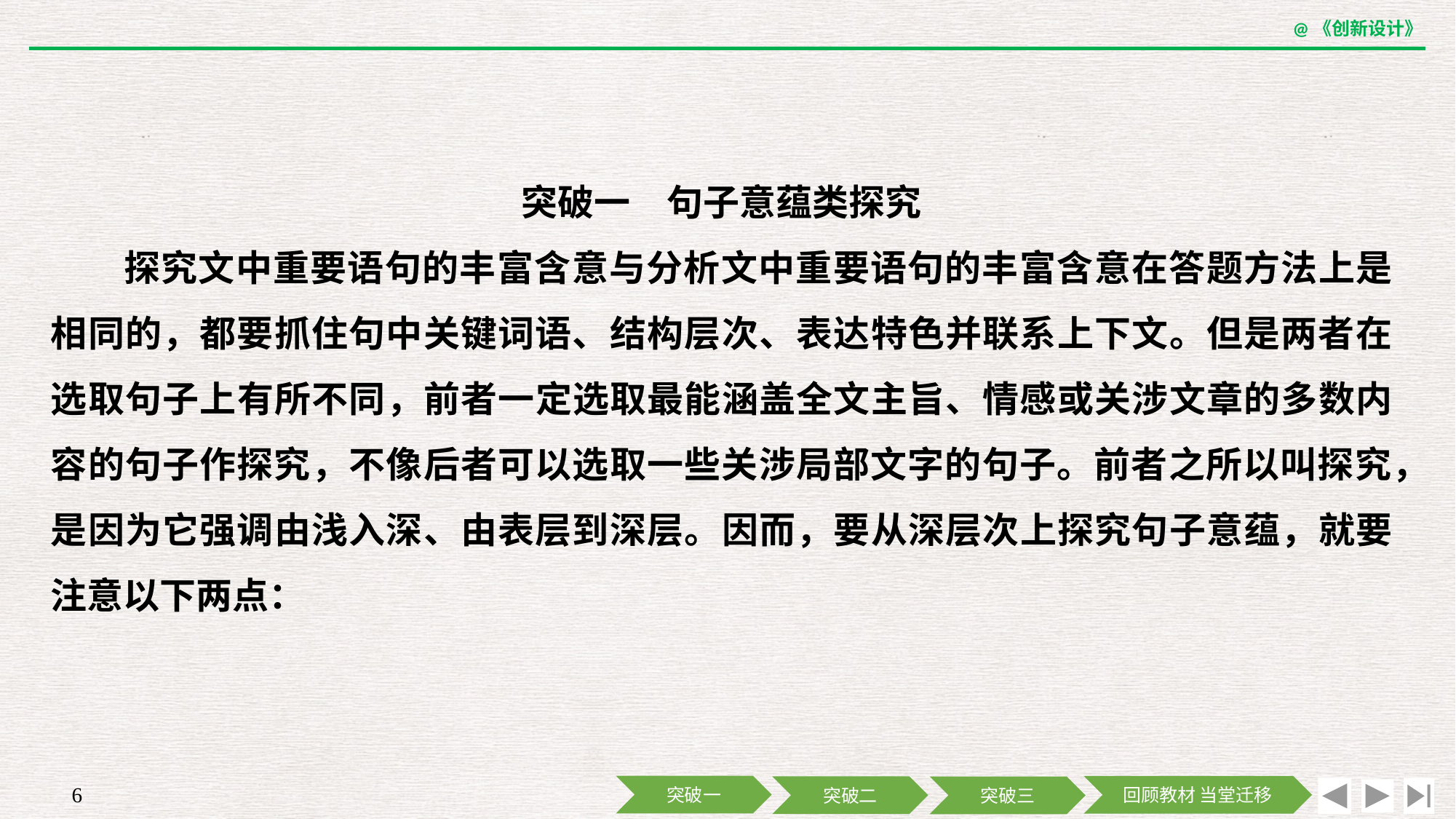

突破一　句子意蕴类探究
探究文中重要语句的丰富含意与分析文中重要语句的丰富含意在答题方法上是相同的，都要抓住句中关键词语、结构层次、表达特色并联系上下文。但是两者在选取句子上有所不同，前者一定选取最能涵盖全文主旨、情感或关涉文章的多数内容的句子作探究，不像后者可以选取一些关涉局部文字的句子。前者之所以叫探究，是因为它强调由浅入深、由表层到深层。因而，要从深层次上探究句子意蕴，就要注意以下两点：